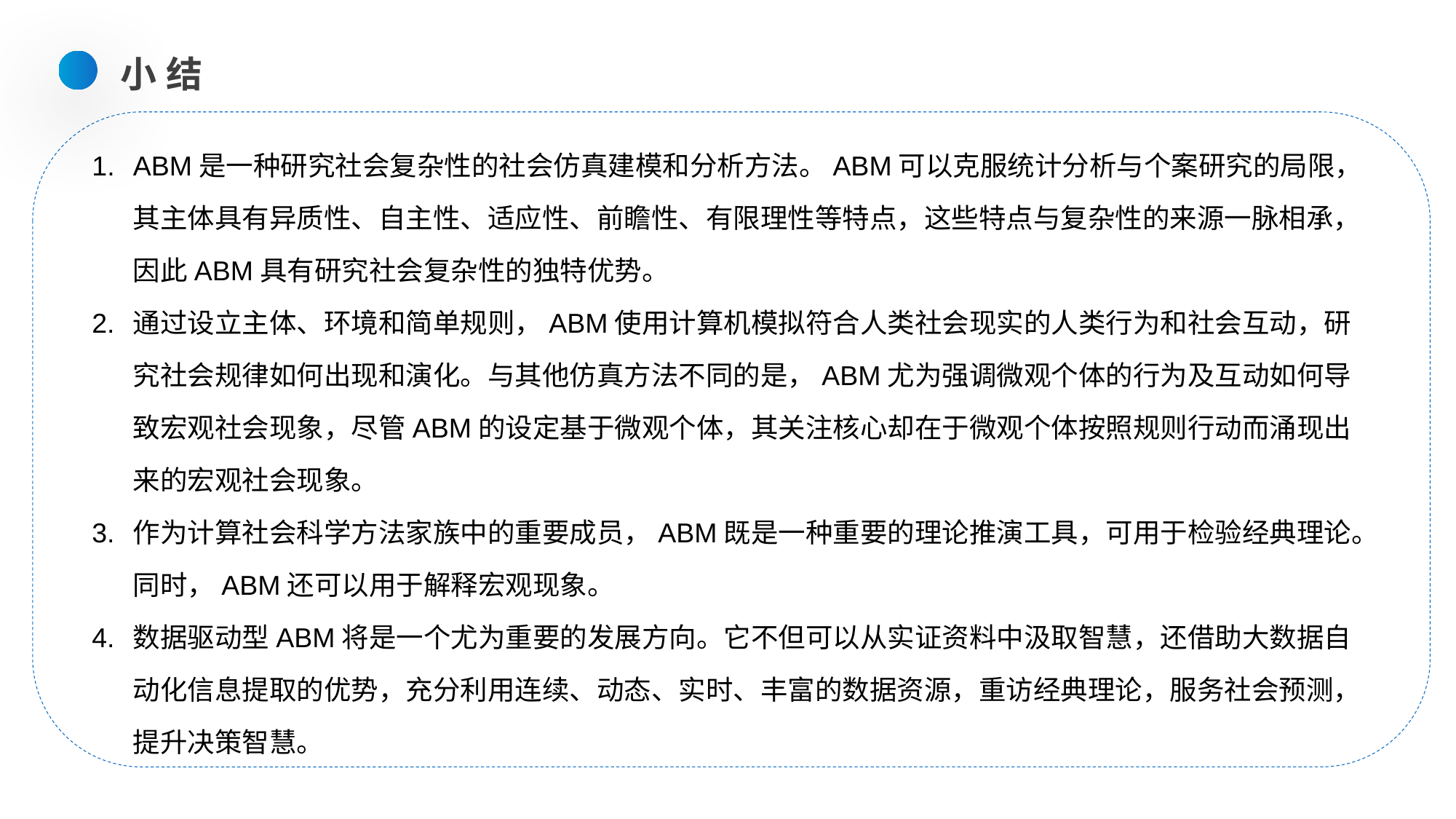

小结

ABM是一种研究社会复杂性的社会仿真建模和分析方法。ABM可以克服统计分析与个案研究的局限，其主体具有异质性、自主性、适应性、前瞻性、有限理性等特点，这些特点与复杂性的来源一脉相承，因此ABM具有研究社会复杂性的独特优势。
通过设立主体、环境和简单规则，ABM使用计算机模拟符合人类社会现实的人类行为和社会互动，研究社会规律如何出现和演化。与其他仿真方法不同的是，ABM尤为强调微观个体的行为及互动如何导致宏观社会现象，尽管ABM的设定基于微观个体，其关注核心却在于微观个体按照规则行动而涌现出来的宏观社会现象。
作为计算社会科学方法家族中的重要成员，ABM既是一种重要的理论推演工具，可用于检验经典理论。同时，ABM还可以用于解释宏观现象。
数据驱动型ABM将是一个尤为重要的发展方向。它不但可以从实证资料中汲取智慧，还借助大数据自动化信息提取的优势，充分利用连续、动态、实时、丰富的数据资源，重访经典理论，服务社会预测，提升决策智慧。